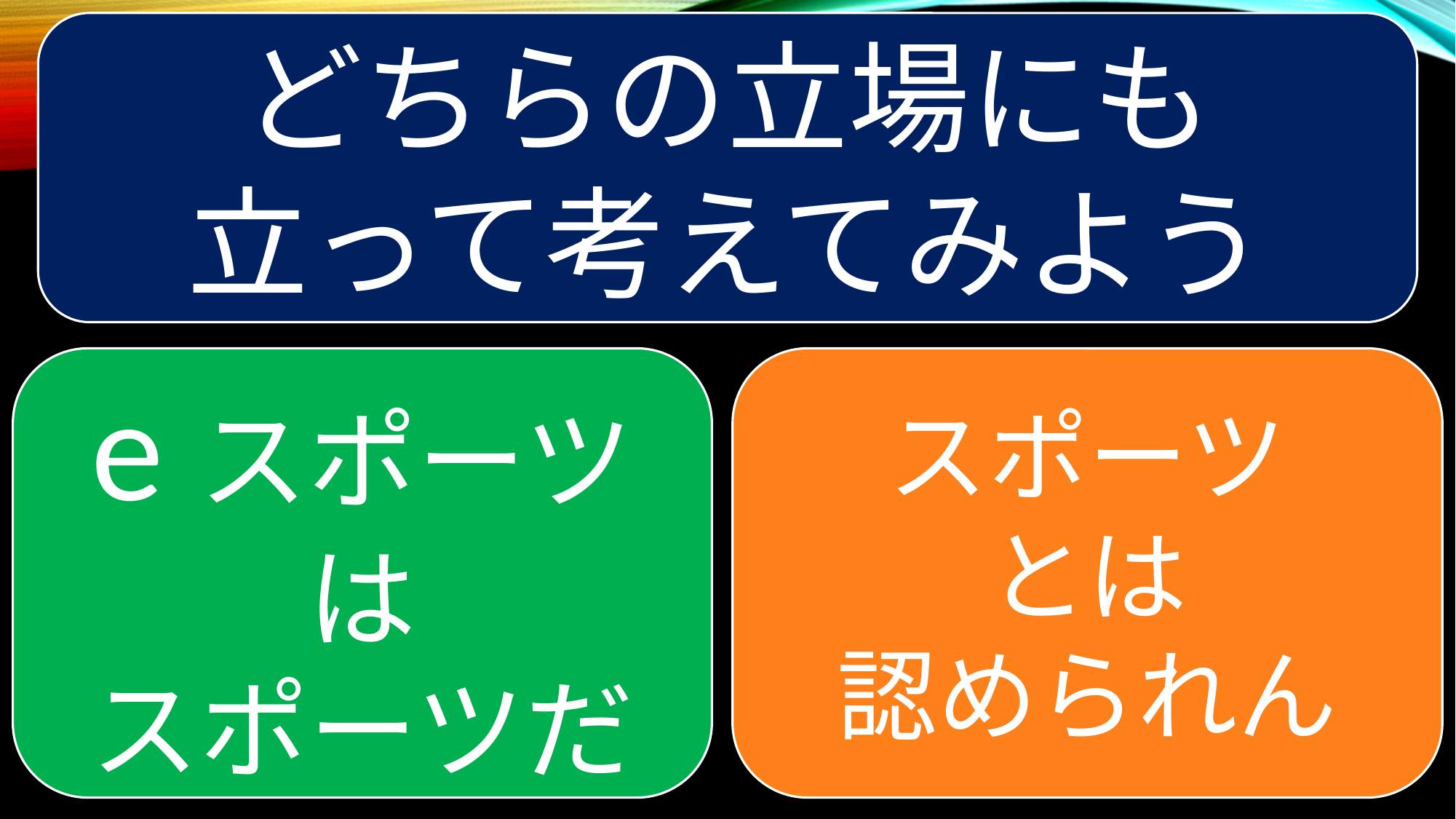

どちらの立場にも
立って考えてみよう
eスポーツは
スポーツだ
スポーツ
とは
認められん